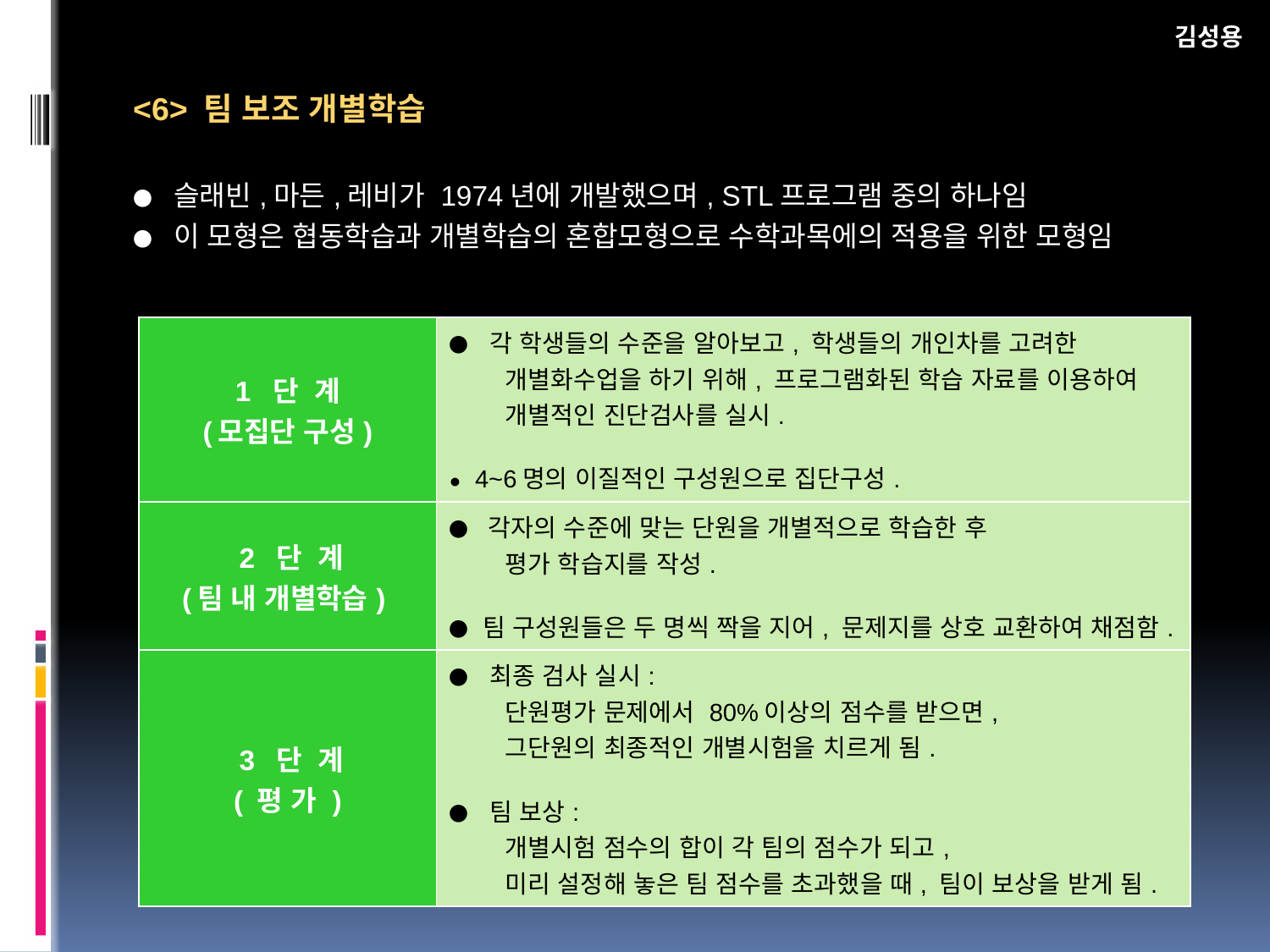

김성용
<6> 팀 보조 개별학습

●  슬래빈,마든,레비가 1974년에 개발했으며, STL프로그램 중의 하나임
●  이 모형은 협동학습과 개별학습의 혼합모형으로 수학과목에의 적용을 위한 모형임

| 1 단 계 (모집단 구성) | ● 각 학생들의 수준을 알아보고, 학생들의 개인차를 고려한 개별화수업을 하기 위해, 프로그램화된 학습 자료를 이용하여 개별적인 진단검사를 실시. ● 4~6명의 이질적인 구성원으로 집단구성. |
| --- | --- |
| 2 단 계 (팀 내 개별학습) | ● 각자의 수준에 맞는 단원을 개별적으로 학습한 후 평가 학습지를 작성. ● 팀 구성원들은 두 명씩 짝을 지어, 문제지를 상호 교환하여 채점함. |
| 3 단 계 ( 평 가 ) | ● 최종 검사 실시: 단원평가 문제에서 80%이상의 점수를 받으면, 그단원의 최종적인 개별시험을 치르게 됨. ● 팀 보상: 개별시험 점수의 합이 각 팀의 점수가 되고, 미리 설정해 놓은 팀 점수를 초과했을 때, 팀이 보상을 받게 됨. |